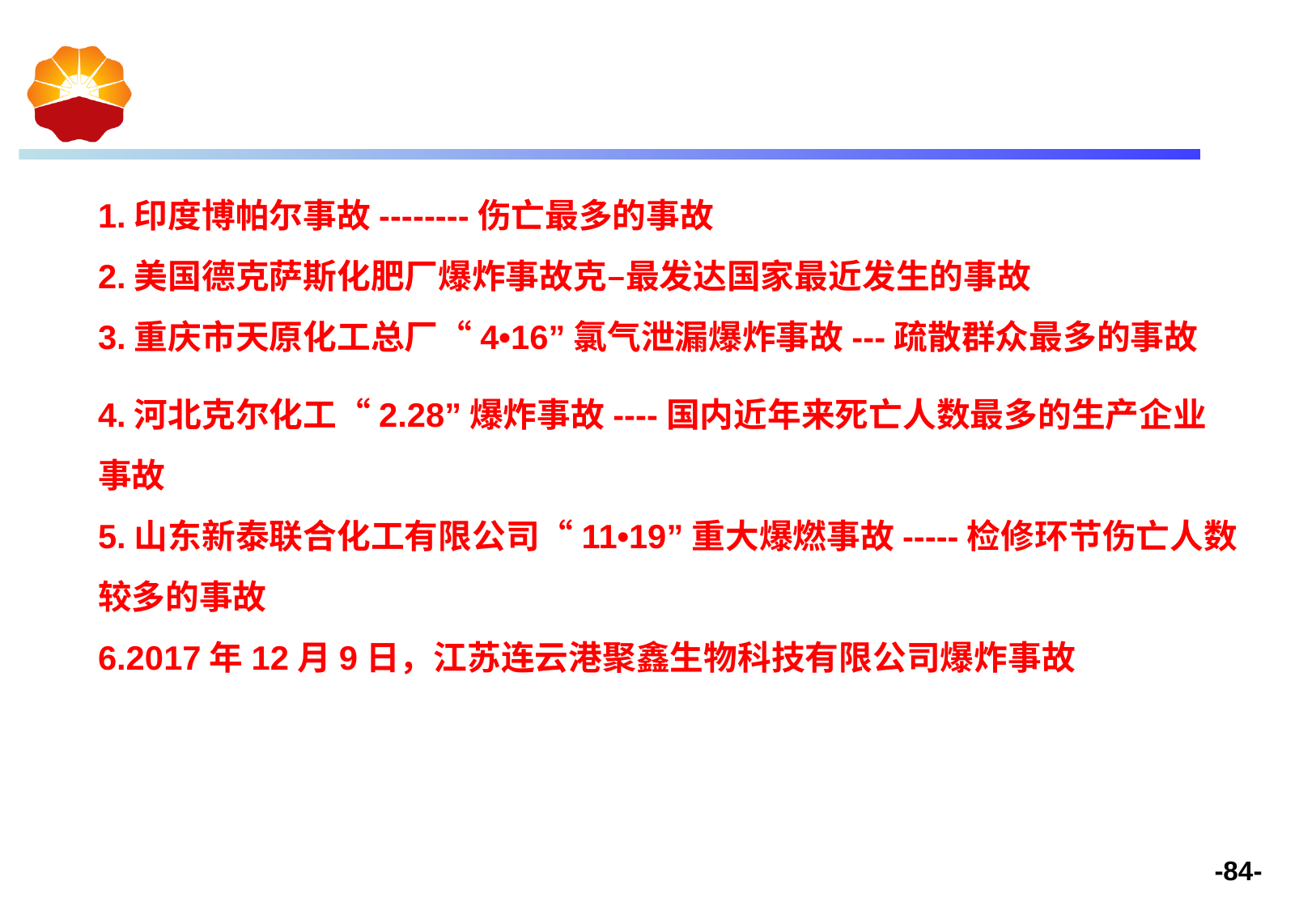

1.印度博帕尔事故--------伤亡最多的事故
2.美国德克萨斯化肥厂爆炸事故克–最发达国家最近发生的事故
3.重庆市天原化工总厂“4•16”氯气泄漏爆炸事故---疏散群众最多的事故
4.河北克尔化工“2.28”爆炸事故----国内近年来死亡人数最多的生产企业事故
5.山东新泰联合化工有限公司“11•19”重大爆燃事故-----检修环节伤亡人数较多的事故
6.2017年12月9日，江苏连云港聚鑫生物科技有限公司爆炸事故